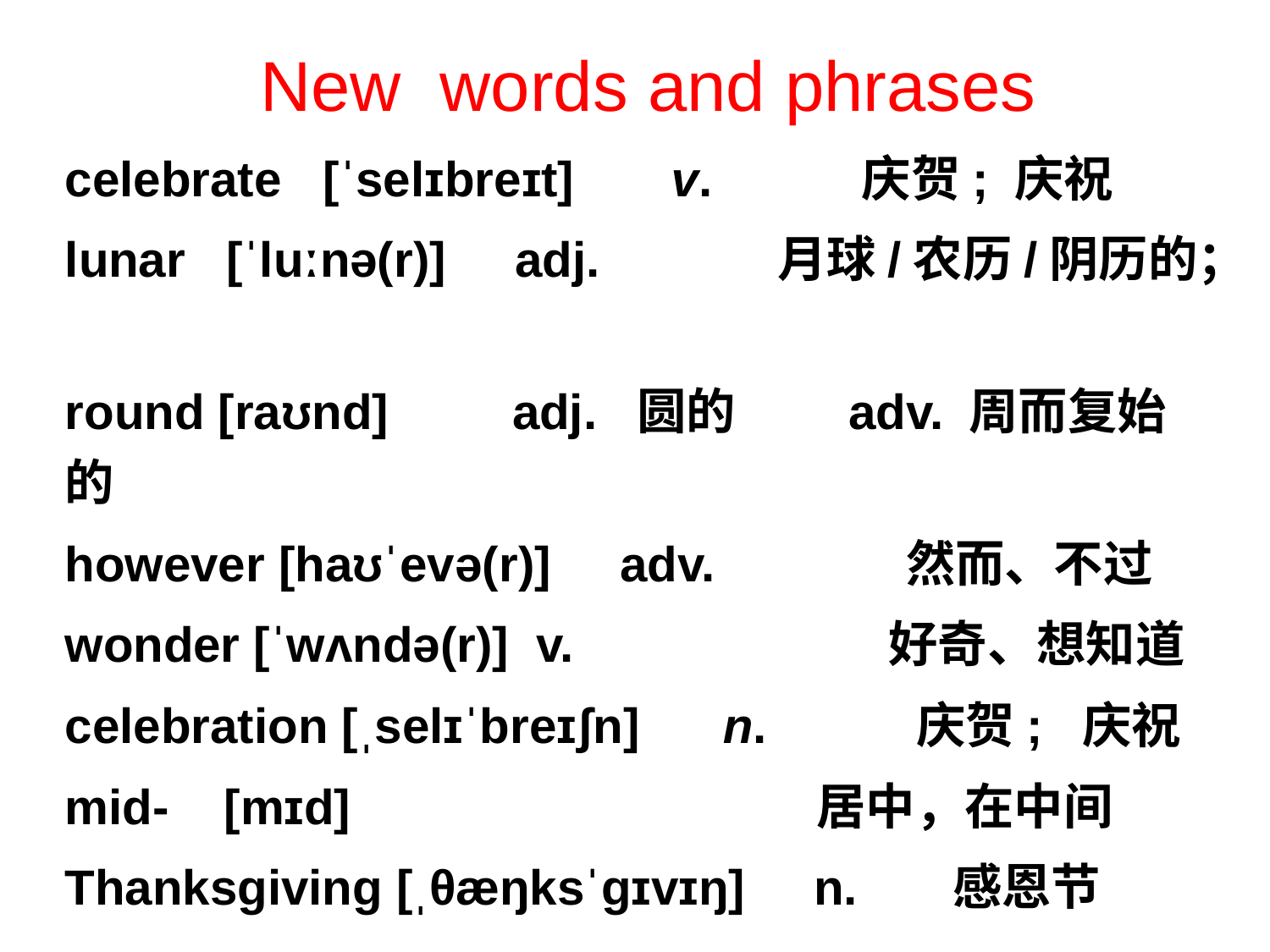

New  words and phrases
celebrate   [ˈselɪbreɪt]       v.          庆贺; 庆祝
lunar   [ˈluːnə(r)]     adj.            月球/农历/阴历的；
round [raʊnd]         adj.  圆的         adv. 周而复始的
however [haʊˈevə(r)]     adv.             然而、不过
wonder [ˈwʌndə(r)]  v.                      好奇、想知道
celebration [ˌselɪˈbreɪʃn]      n.          庆贺;  庆祝
mid-    [mɪd]                                 居中，在中间
Thanksgiving [ˌθæŋksˈɡɪvɪŋ]     n.      感恩节